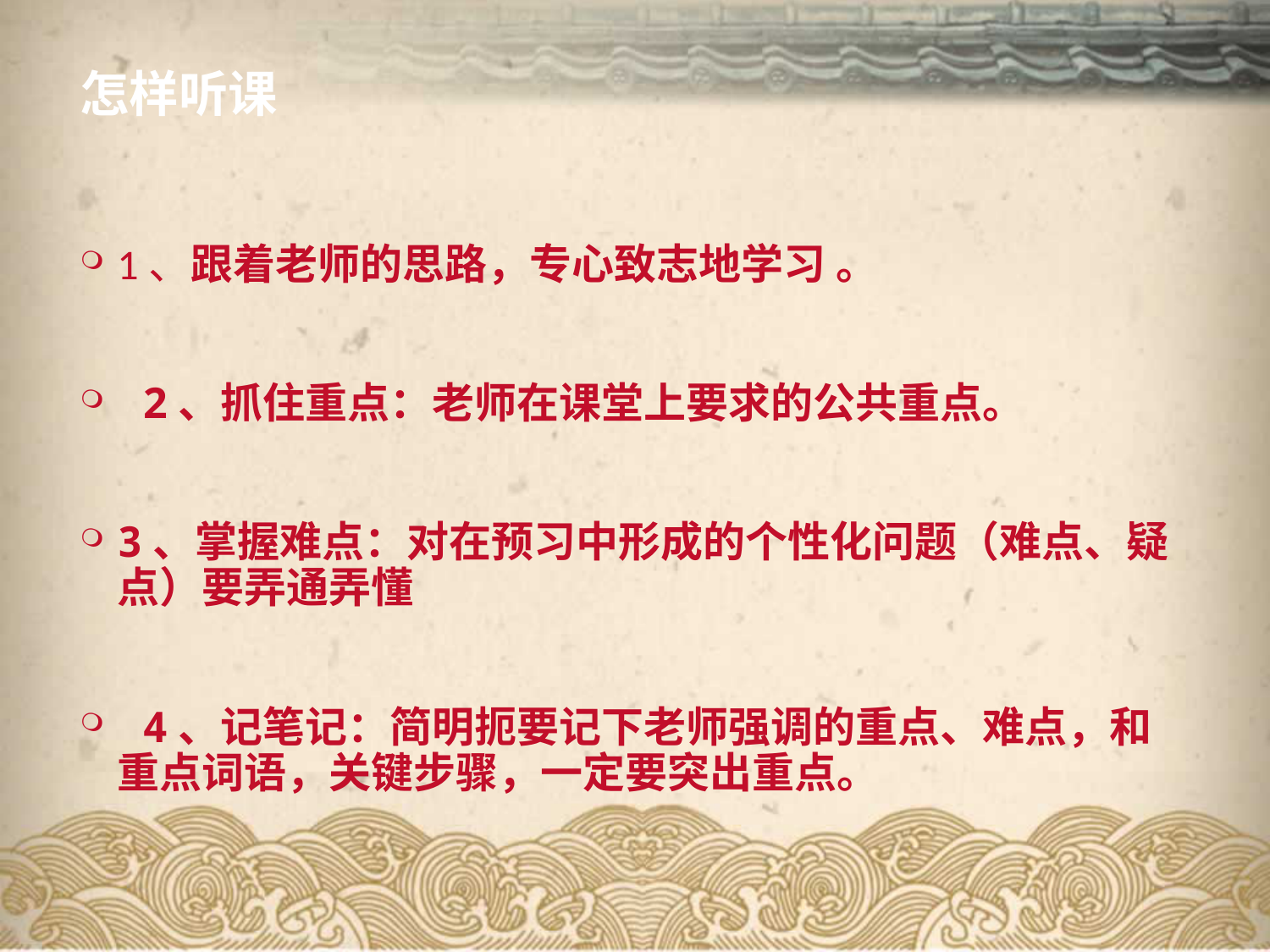

# 怎样听课

1、跟着老师的思路，专心致志地学习 。

 2、抓住重点：老师在课堂上要求的公共重点。

3、掌握难点：对在预习中形成的个性化问题（难点、疑点）要弄通弄懂

 4、记笔记：简明扼要记下老师强调的重点、难点，和重点词语，关键步骤，一定要突出重点。